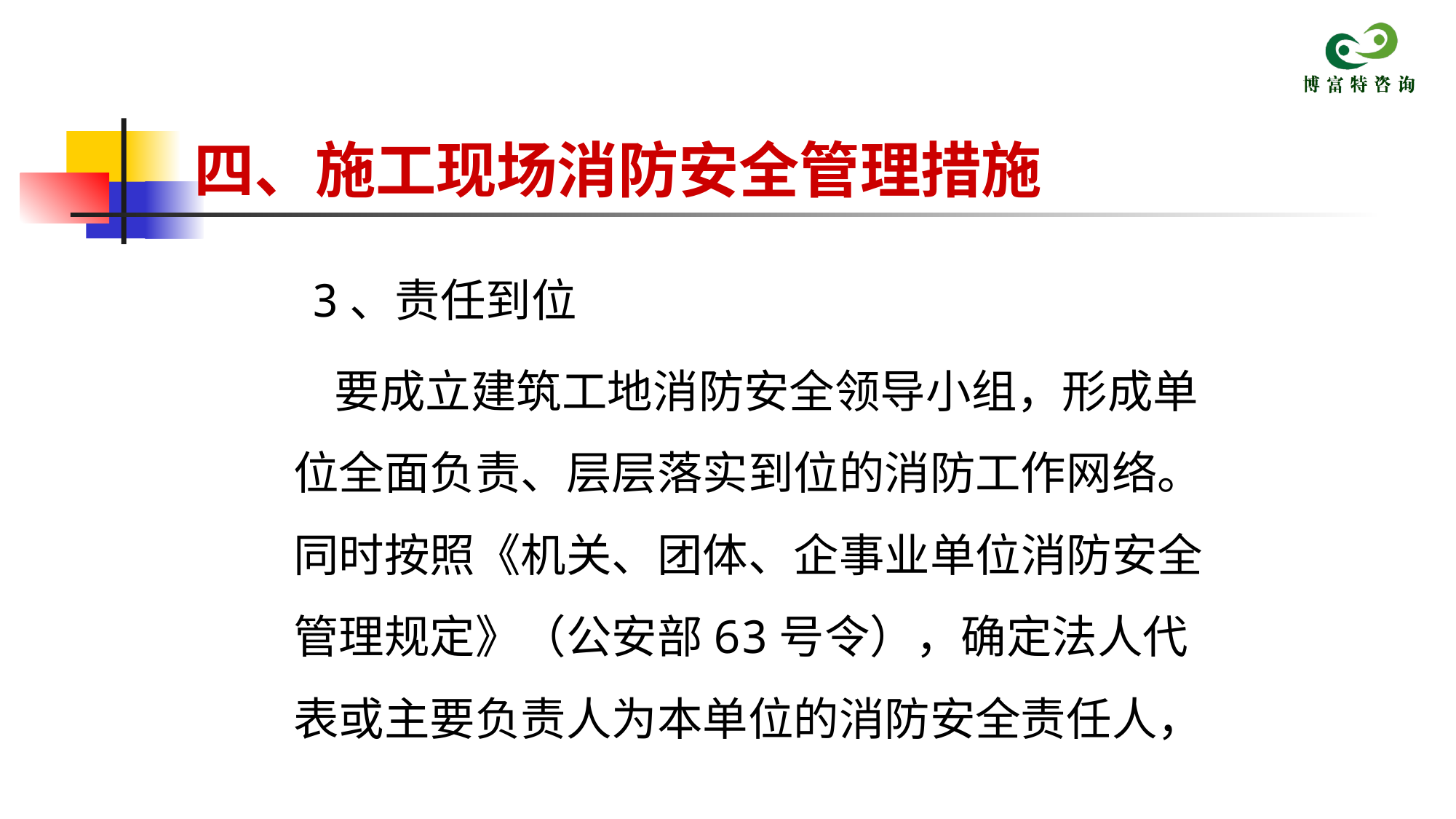

# 四、施工现场消防安全管理措施
   3、责任到位
       要成立建筑工地消防安全领导小组，形成单位全面负责、层层落实到位的消防工作网络。同时按照《机关、团体、企事业单位消防安全管理规定》（公安部63号令），确定法人代表或主要负责人为本单位的消防安全责任人，